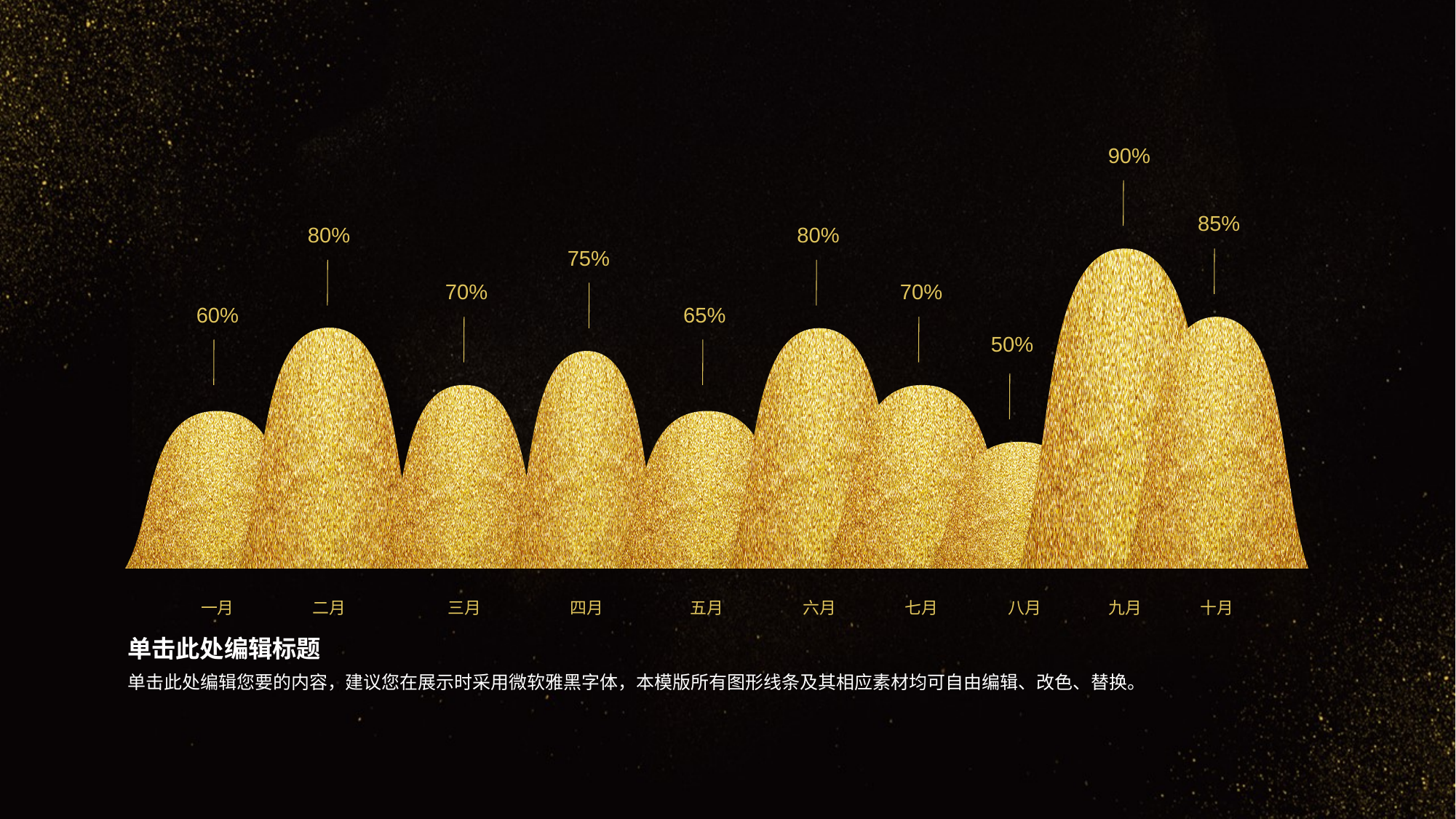

90%
85%
80%
80%
75%

70%
70%
60%
65%

50%

一月
二月
三月
四月
五月
六月
七月
八月
九月
十月
单击此处编辑标题
单击此处编辑您要的内容，建议您在展示时采用微软雅黑字体，本模版所有图形线条及其相应素材均可自由编辑、改色、替换。